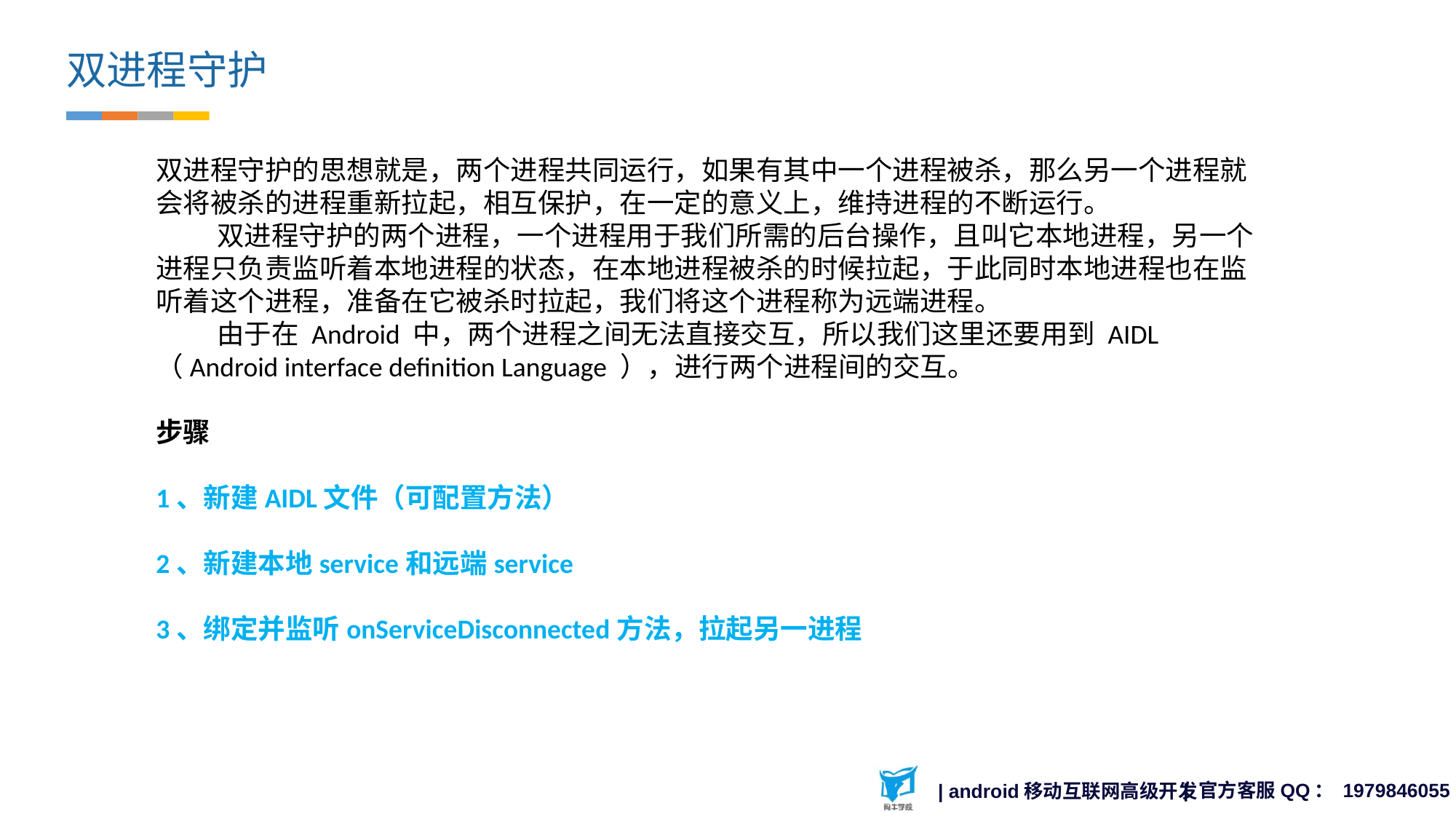

双进程守护

双进程守护的思想就是，两个进程共同运行，如果有其中一个进程被杀，那么另一个进程就会将被杀的进程重新拉起，相互保护，在一定的意义上，维持进程的不断运行。
  双进程守护的两个进程，一个进程用于我们所需的后台操作，且叫它本地进程，另一个进程只负责监听着本地进程的状态，在本地进程被杀的时候拉起，于此同时本地进程也在监听着这个进程，准备在它被杀时拉起，我们将这个进程称为远端进程。
  由于在 Android 中，两个进程之间无法直接交互，所以我们这里还要用到 AIDL （Android interface definition Language ），进行两个进程间的交互。

步骤

1、新建AIDL文件（可配置方法）

2、新建本地service和远端service

3、绑定并监听onServiceDisconnected方法，拉起另一进程